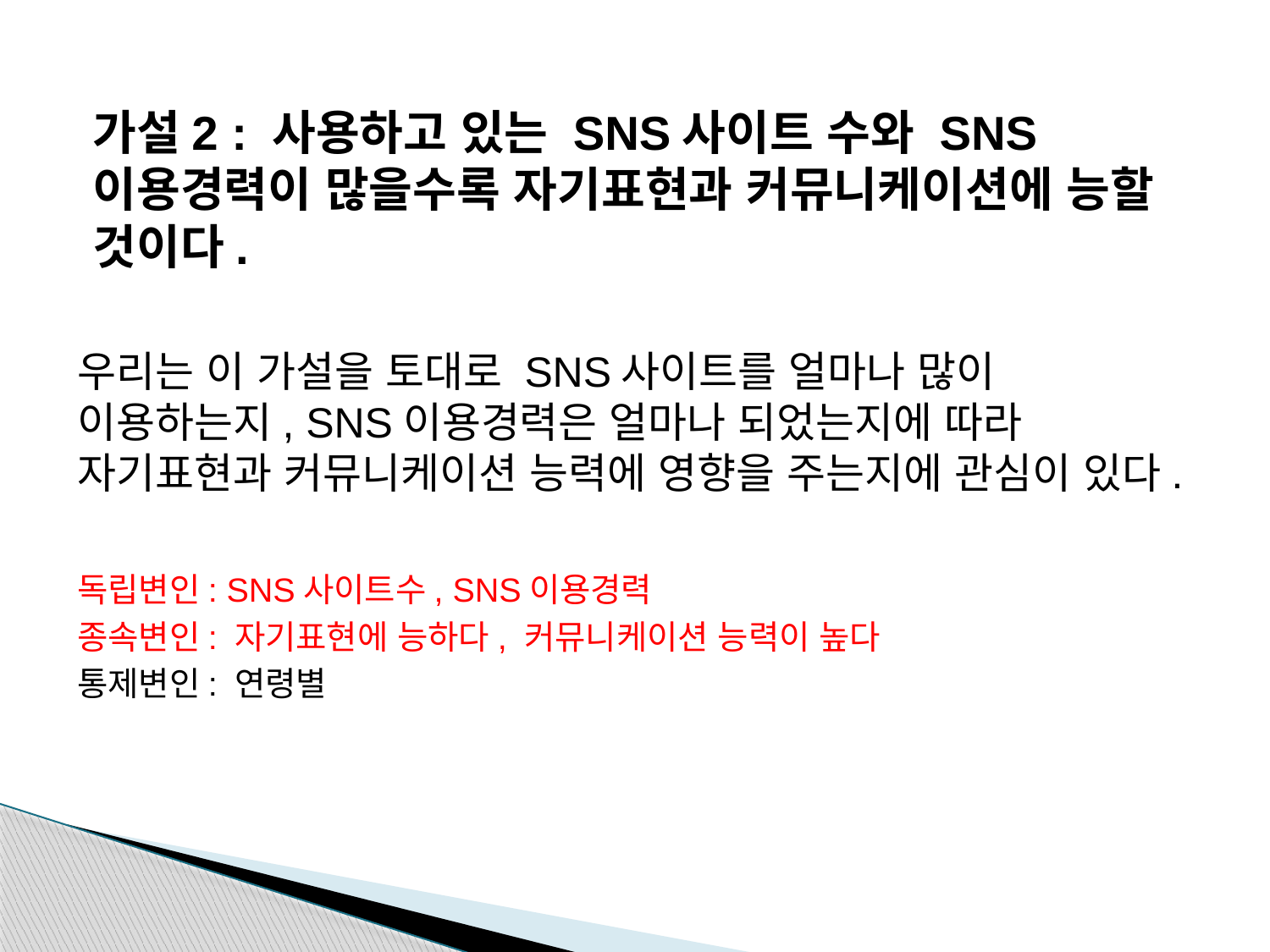

가설2 : 사용하고 있는 SNS사이트 수와 SNS 이용경력이 많을수록 자기표현과 커뮤니케이션에 능할 것이다.

우리는 이 가설을 토대로 SNS사이트를 얼마나 많이 이용하는지, SNS이용경력은 얼마나 되었는지에 따라 자기표현과 커뮤니케이션 능력에 영향을 주는지에 관심이 있다.

독립변인: SNS사이트수, SNS이용경력
종속변인: 자기표현에 능하다, 커뮤니케이션 능력이 높다
통제변인: 연령별